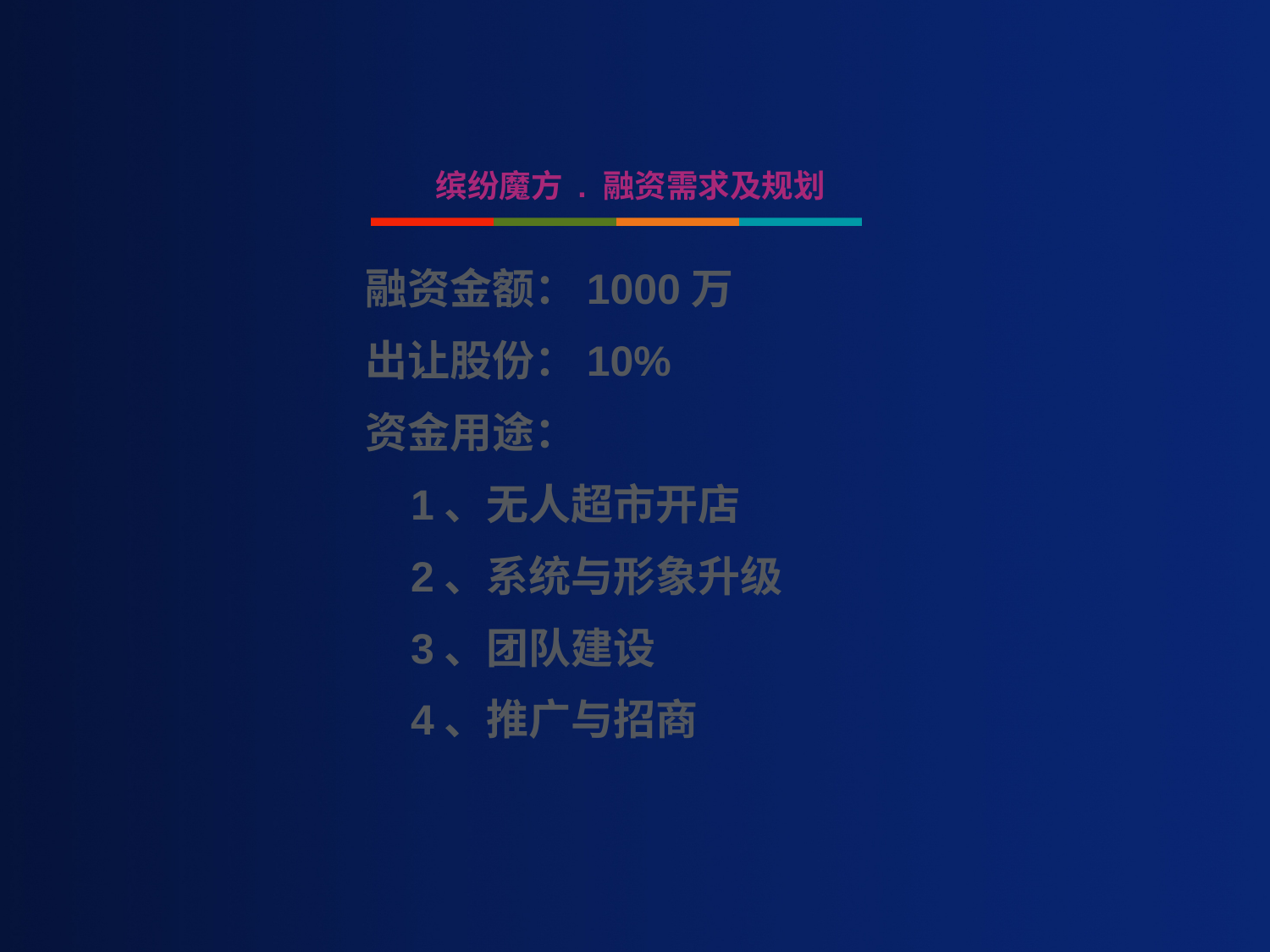

缤纷魔方 . 融资需求及规划

                        融资金额：1000万
                        出让股份：10%
                        资金用途：
                        1、无人超市开店
                        2、系统与形象升级
                        3、团队建设
                        4、推广与招商